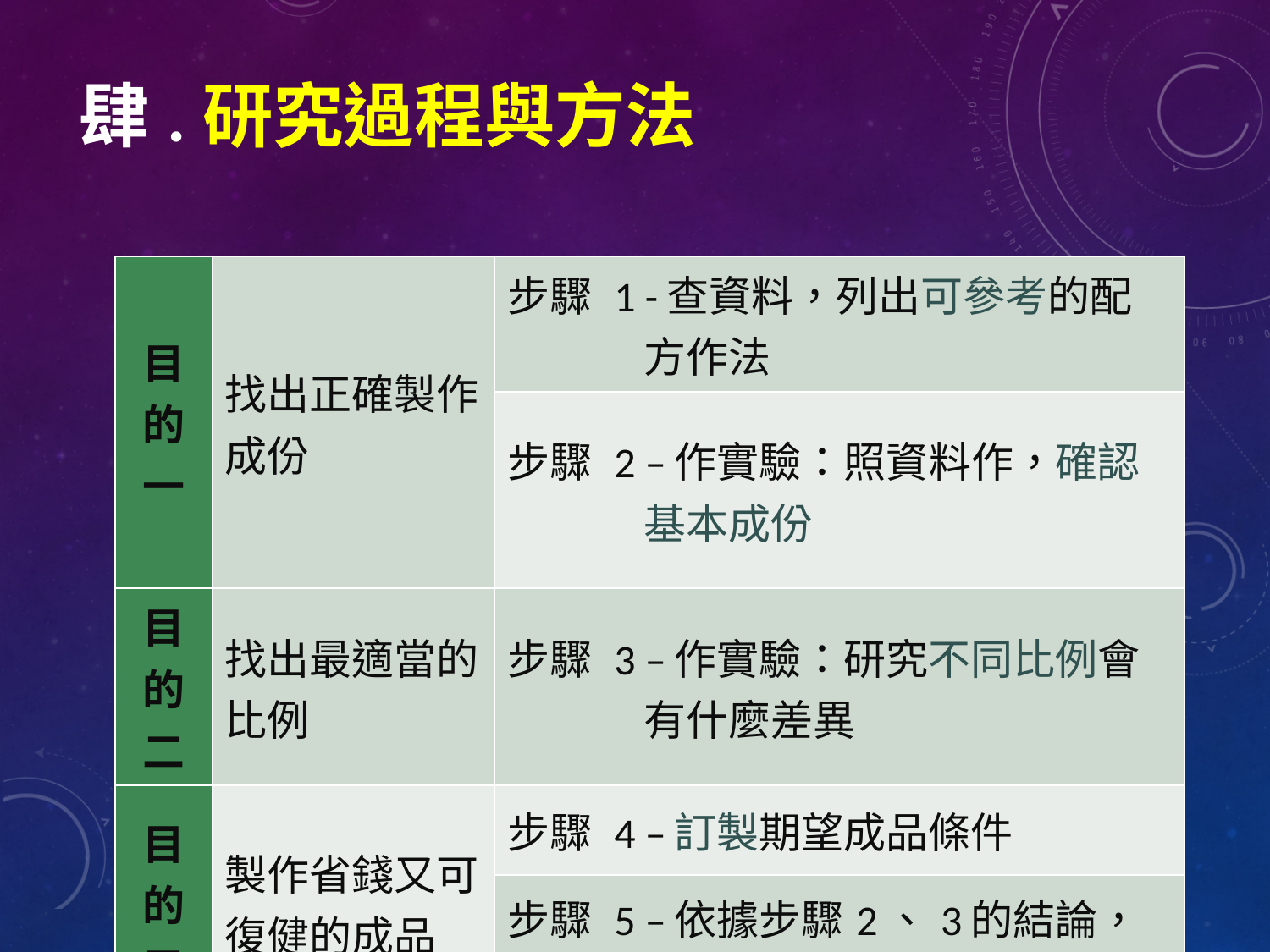

# 肆.研究過程與方法
| 目的一 | 找出正確製作成份 | 步驟 1 -查資料，列出可參考的配方作法 |
| --- | --- | --- |
|  |  | 步驟 2 –作實驗：照資料作，確認基本成份 |
| 目的二 | 找出最適當的比例 | 步驟 3 –作實驗：研究不同比例會有什麼差異 |
| 目的三 | 製作省錢又可復健的成品 | 步驟 4 –訂製期望成品條件 |
|  |  | 步驟 5 –依據步驟2、3的結論，製作出最優成品 |